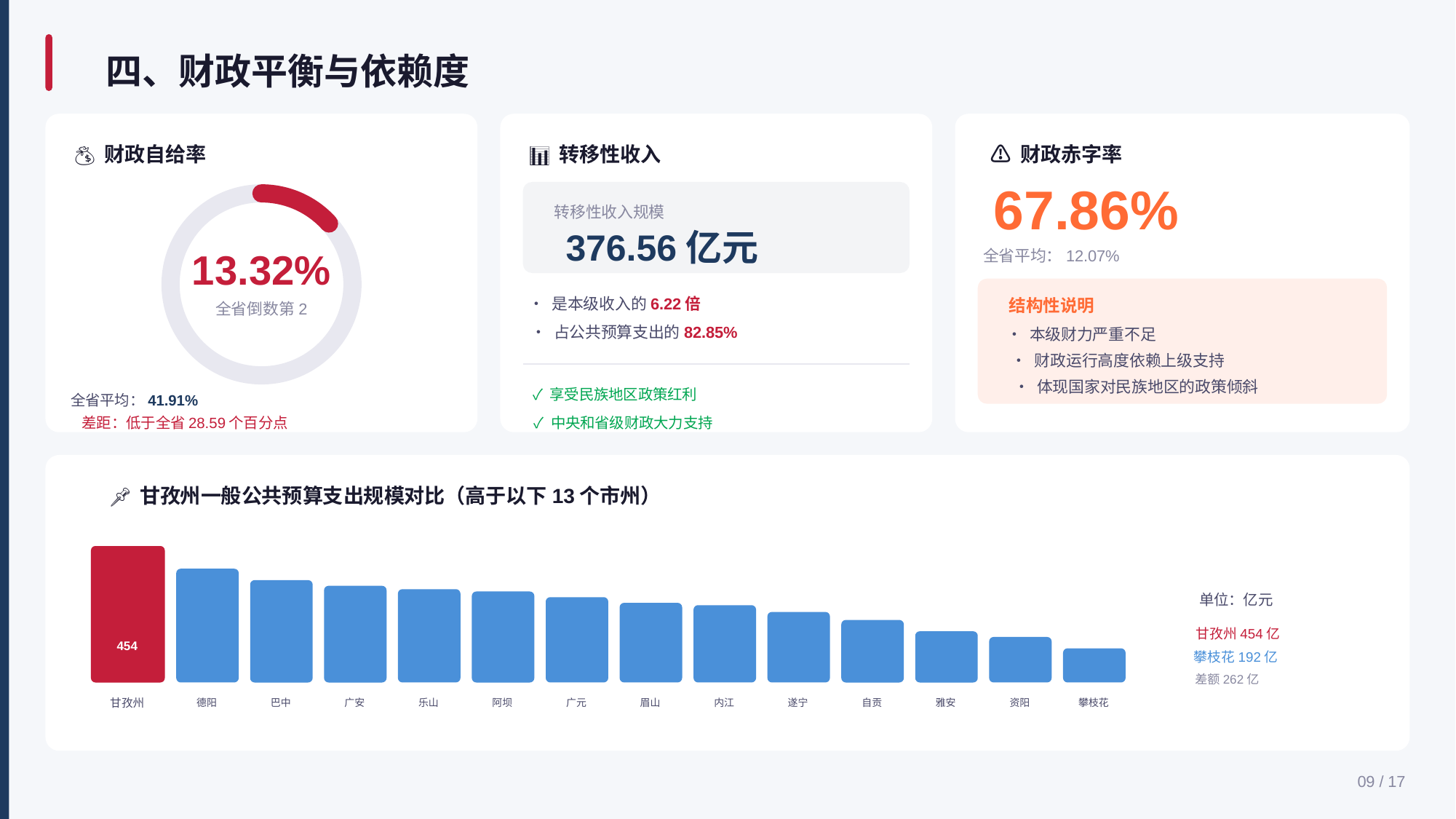

四、财政平衡与依赖度

💰 财政自给率

13.32%
全省倒数第2
全省平均：41.91%
差距：低于全省28.59个百分点

📊 转移性收入

转移性收入规模
376.56亿元
• 是本级收入的6.22倍
• 占公共预算支出的82.85%

✓ 享受民族地区政策红利
✓ 中央和省级财政大力支持

⚠️ 财政赤字率
67.86%
全省平均：12.07%

结构性说明
• 本级财力严重不足
• 财政运行高度依赖上级支持
• 体现国家对民族地区的政策倾斜

📌 甘孜州一般公共预算支出规模对比（高于以下13个市州）

454

甘孜州
德阳
巴中
广安
乐山
阿坝
广元
眉山
内江
遂宁
自贡
雅安
资阳
攀枝花
单位：亿元
甘孜州454亿
攀枝花192亿
差额262亿
09 / 17